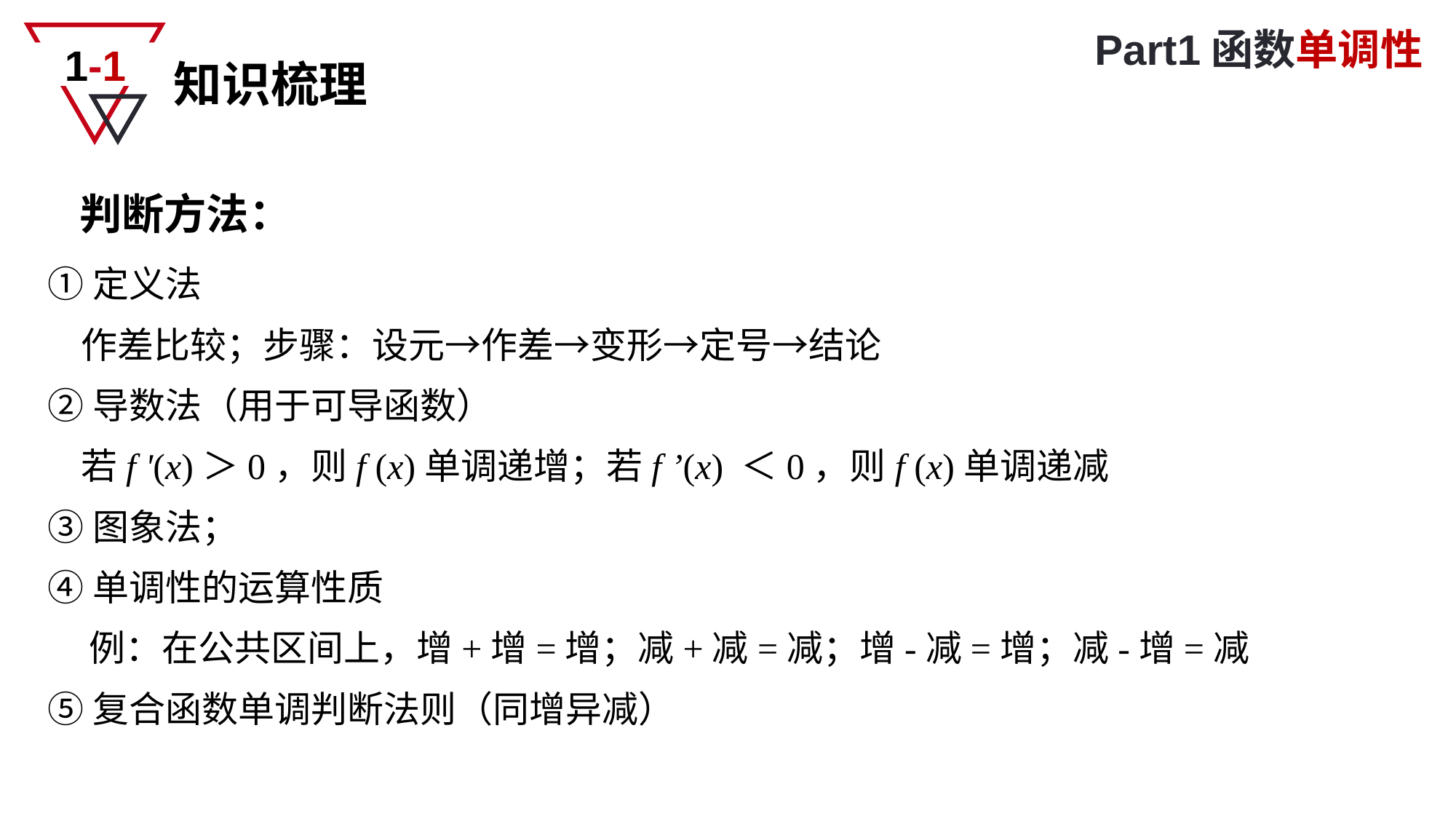

Part1函数单调性

1-1
知识梳理

判断方法：
①定义法
   作差比较；步骤：设元→作差→变形→定号→结论
②导数法（用于可导函数）
   若f '(x)＞0，则f (x)单调递增；若f ’(x) ＜0，则f (x)单调递减
③图象法；
④单调性的运算性质
    例：在公共区间上，增+增=增；减+减=减；增-减=增；减-增=减
⑤复合函数单调判断法则（同增异减）